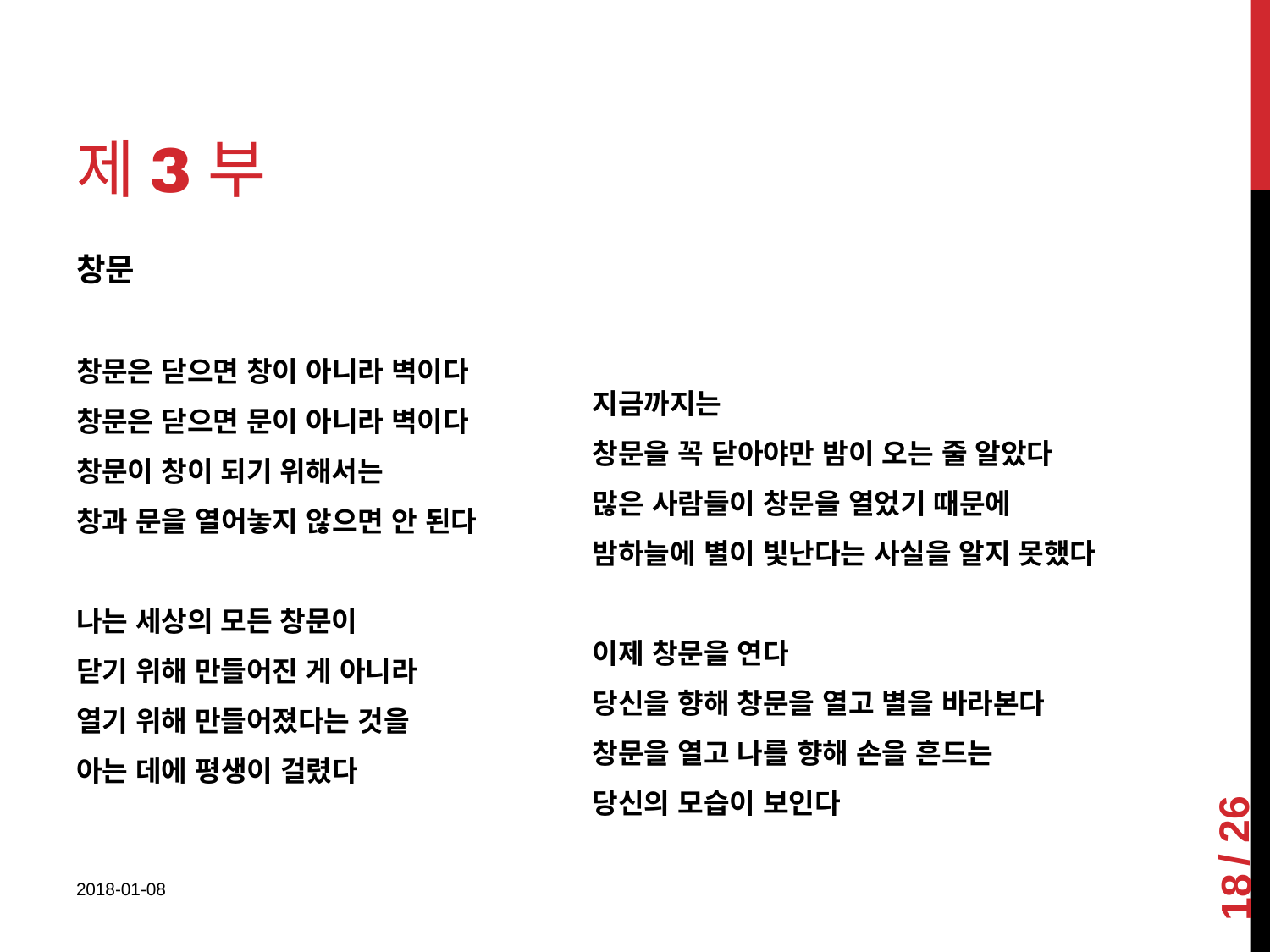

# 제3부
창문

창문은 닫으면 창이 아니라 벽이다
창문은 닫으면 문이 아니라 벽이다
창문이 창이 되기 위해서는
창과 문을 열어놓지 않으면 안 된다

나는 세상의 모든 창문이
닫기 위해 만들어진 게 아니라
열기 위해 만들어졌다는 것을
아는 데에 평생이 걸렸다

지금까지는
창문을 꼭 닫아야만 밤이 오는 줄 알았다
많은 사람들이 창문을 열었기 때문에
밤하늘에 별이 빛난다는 사실을 알지 못했다

이제 창문을 연다
당신을 향해 창문을 열고 별을 바라본다
창문을 열고 나를 향해 손을 흔드는
당신의 모습이 보인다
18
2018-01-08